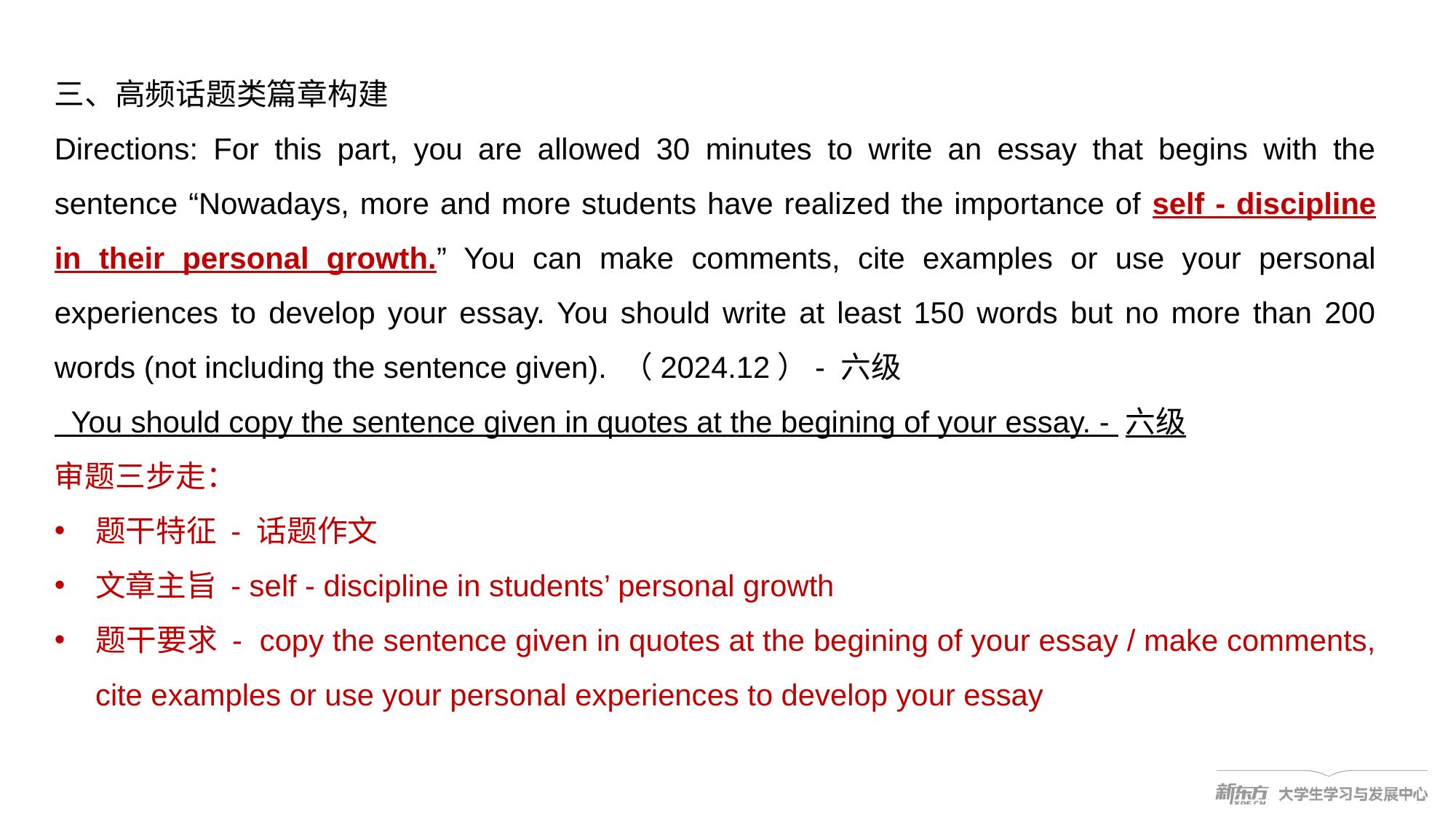

三、高频话题类篇章构建
Directions: For this part, you are allowed 30 minutes to write an essay that begins with the sentence “Nowadays, more and more students have realized the importance of self - discipline in their personal growth.” You can make comments, cite examples or use your personal experiences to develop your essay. You should write at least 150 words but no more than 200 words (not including the sentence given). （2024.12）- 六级
  You should copy the sentence given in quotes at the begining of your essay. - 六级
审题三步走：
题干特征 - 话题作文
文章主旨 - self - discipline in students’ personal growth
题干要求 -  copy the sentence given in quotes at the begining of your essay / make comments, cite examples or use your personal experiences to develop your essay